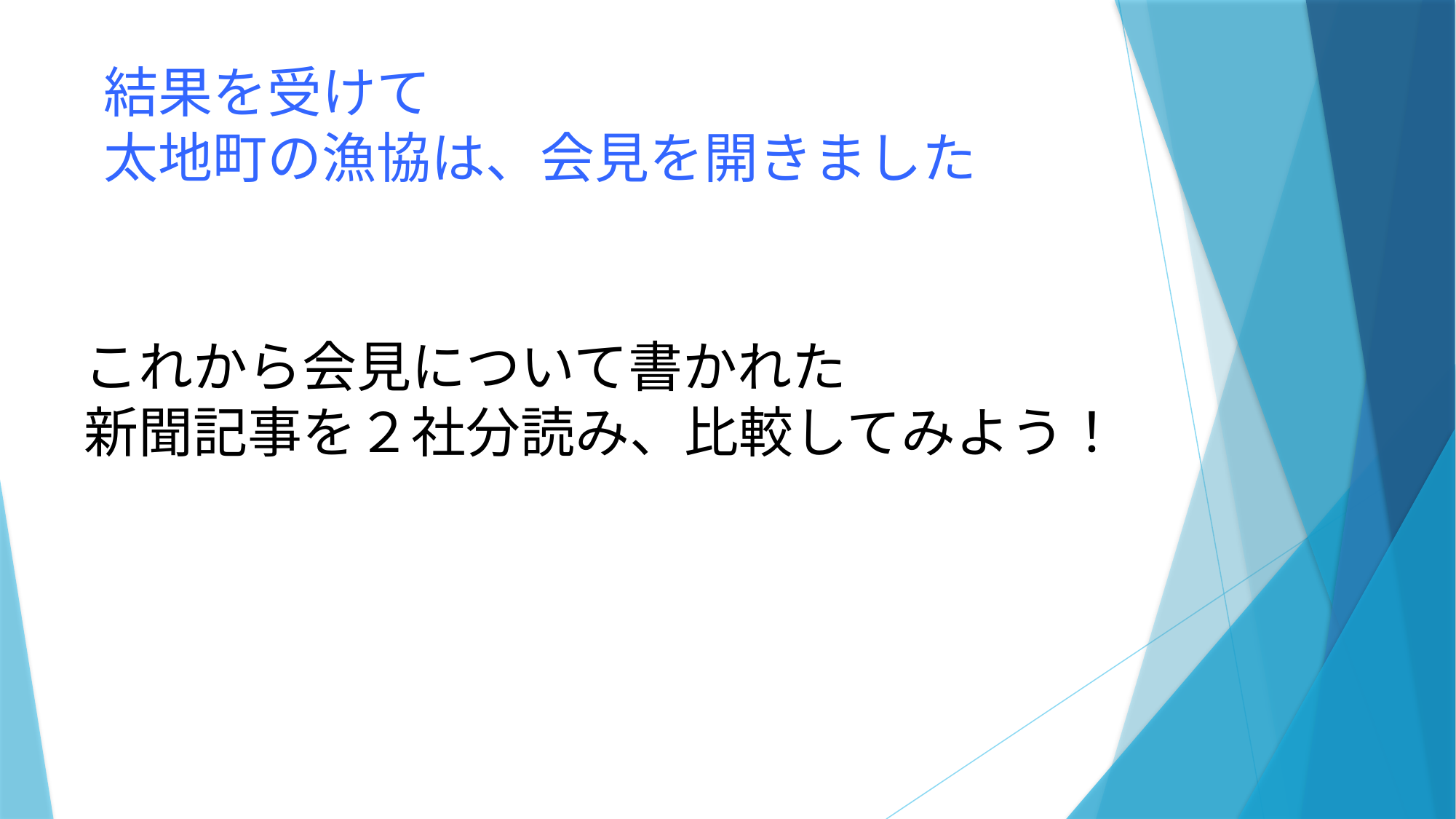

# 結果を受けて 太地町の漁協は、会見を開きました
これから会見について書かれた
新聞記事を２社分読み、比較してみよう！